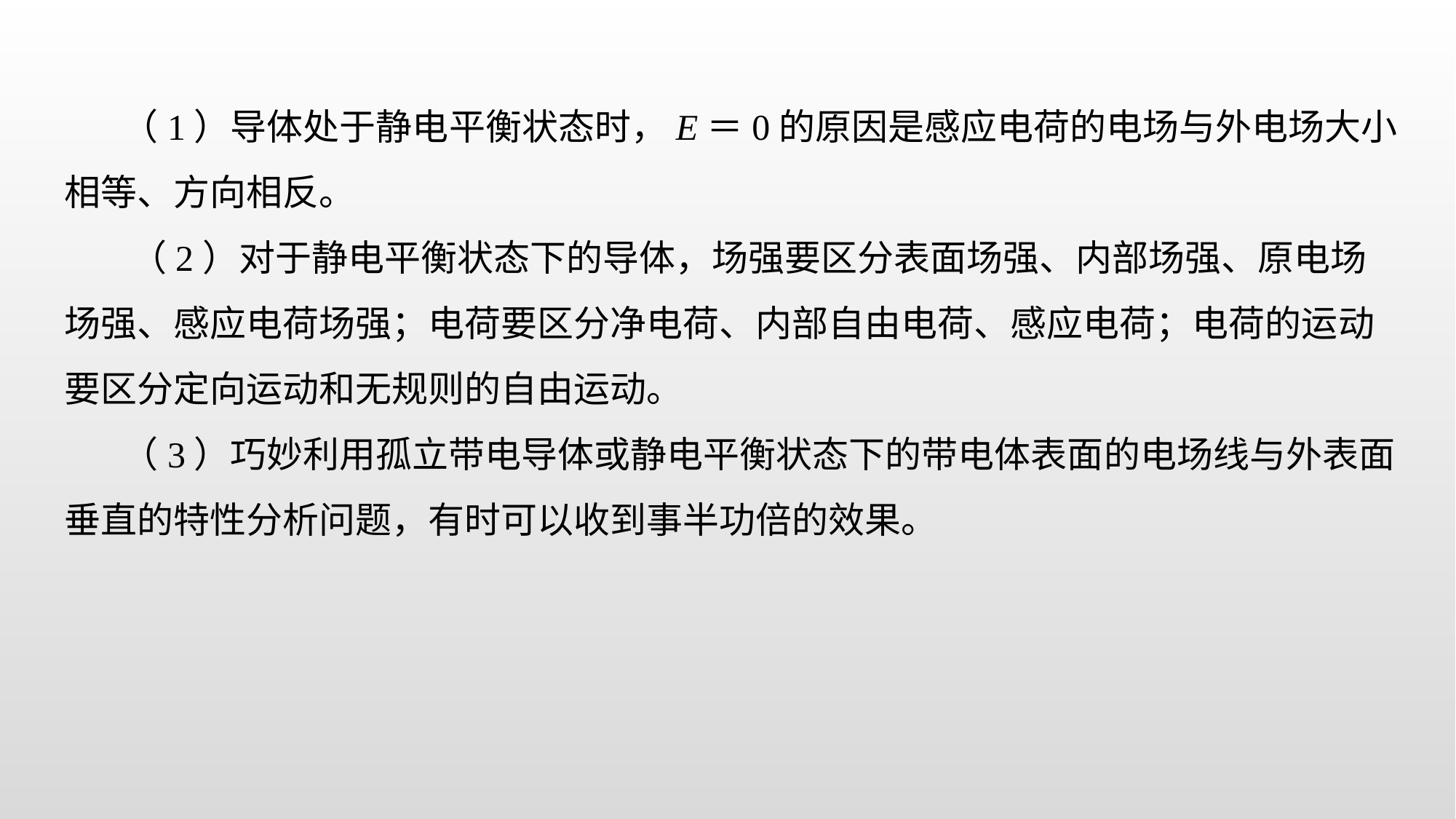

（1）导体处于静电平衡状态时，E＝0的原因是感应电荷的电场与外电场大小相等、方向相反。
       （2）对于静电平衡状态下的导体，场强要区分表面场强、内部场强、原电场场强、感应电荷场强；电荷要区分净电荷、内部自由电荷、感应电荷；电荷的运动要区分定向运动和无规则的自由运动。
      （3）巧妙利用孤立带电导体或静电平衡状态下的带电体表面的电场线与外表面垂直的特性分析问题，有时可以收到事半功倍的效果。